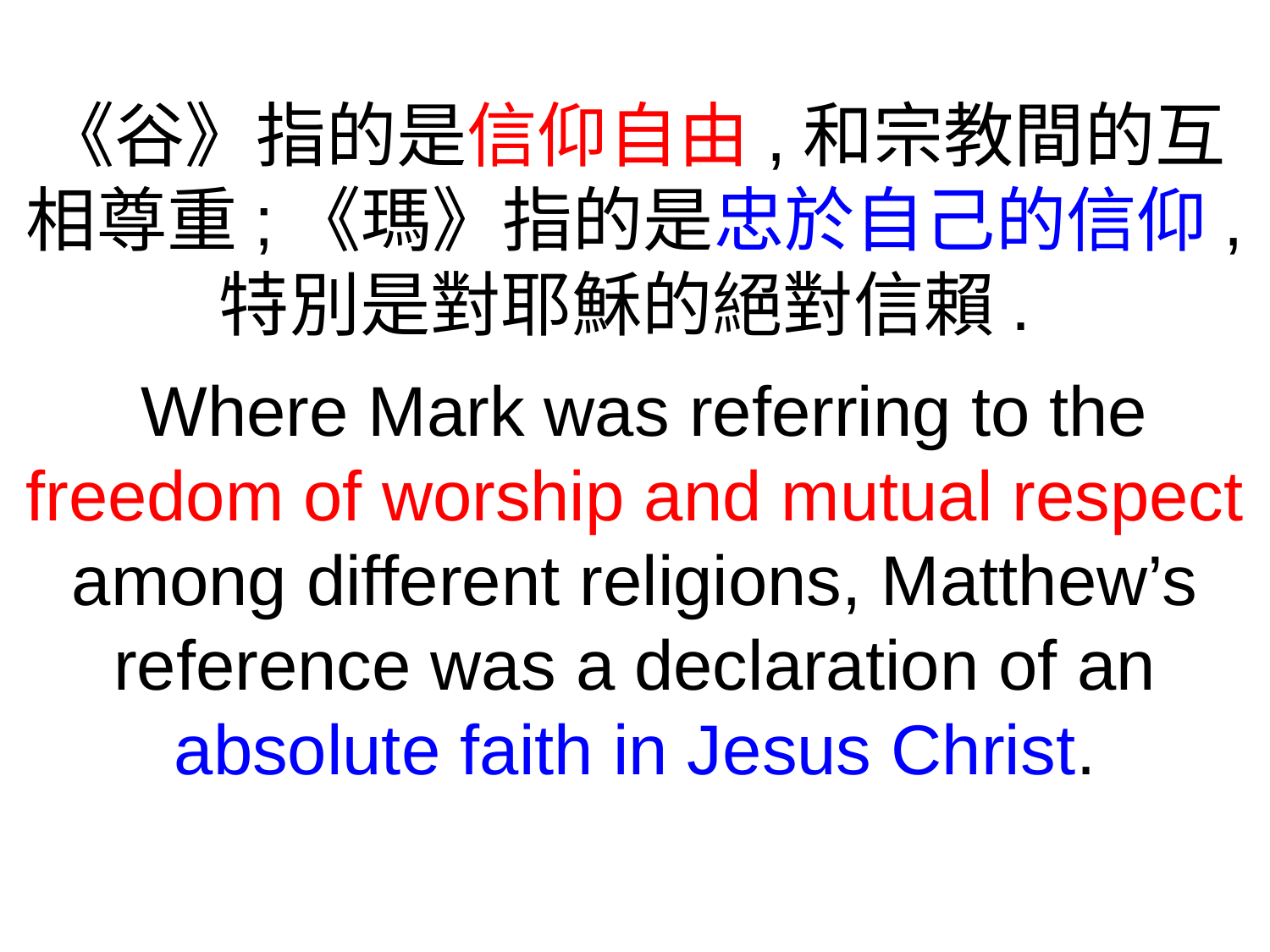

《谷》指的是信仰自由,和宗教間的互相尊重;《瑪》指的是忠於自己的信仰,
特別是對耶穌的絕對信賴.
 Where Mark was referring to the freedom of worship and mutual respect among different religions, Matthew’s reference was a declaration of an absolute faith in Jesus Christ.